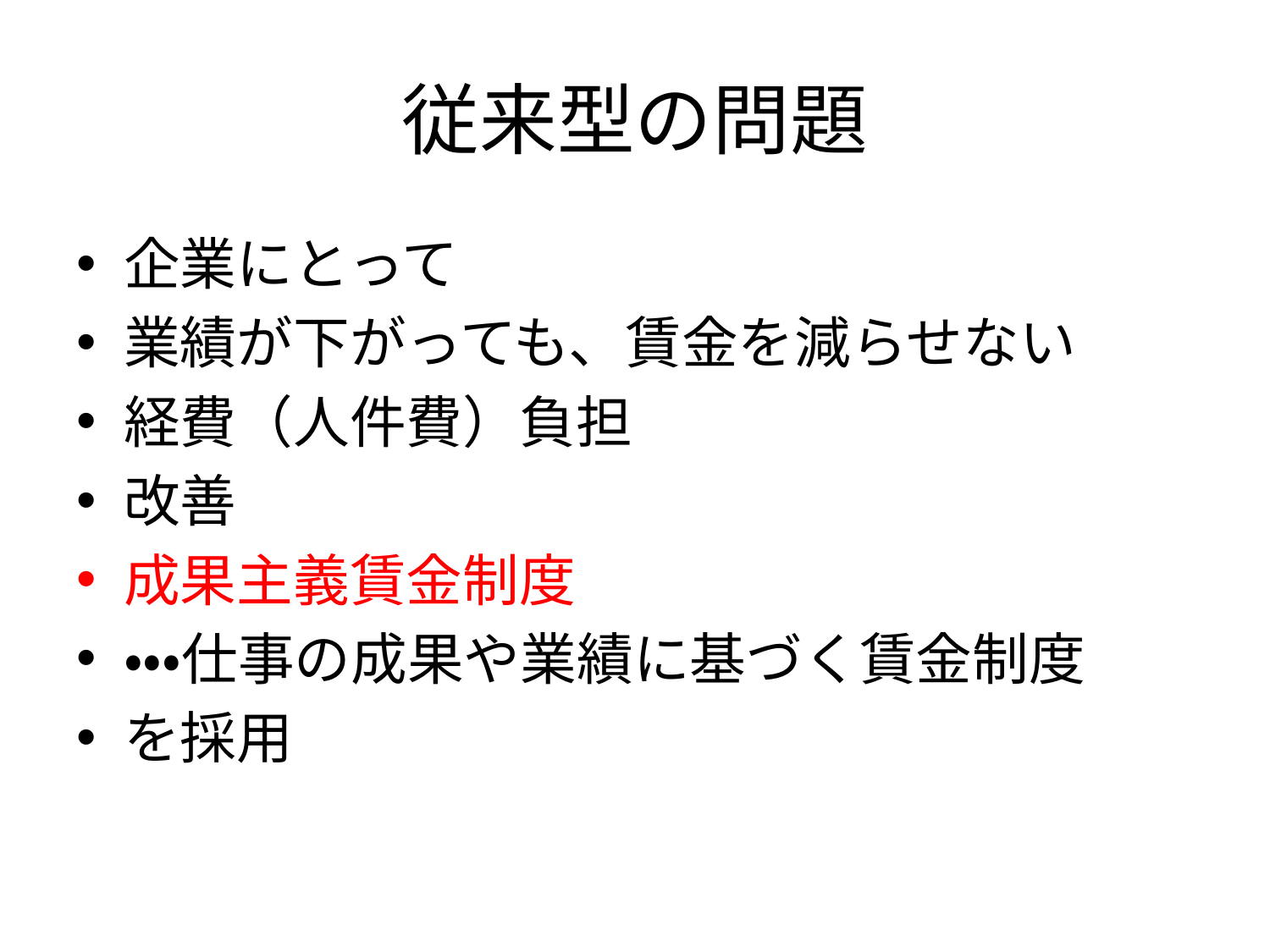

# 従来型の問題
企業にとって
業績が下がっても、賃金を減らせない
経費（人件費）負担
改善
成果主義賃金制度
・・・仕事の成果や業績に基づく賃金制度
を採用